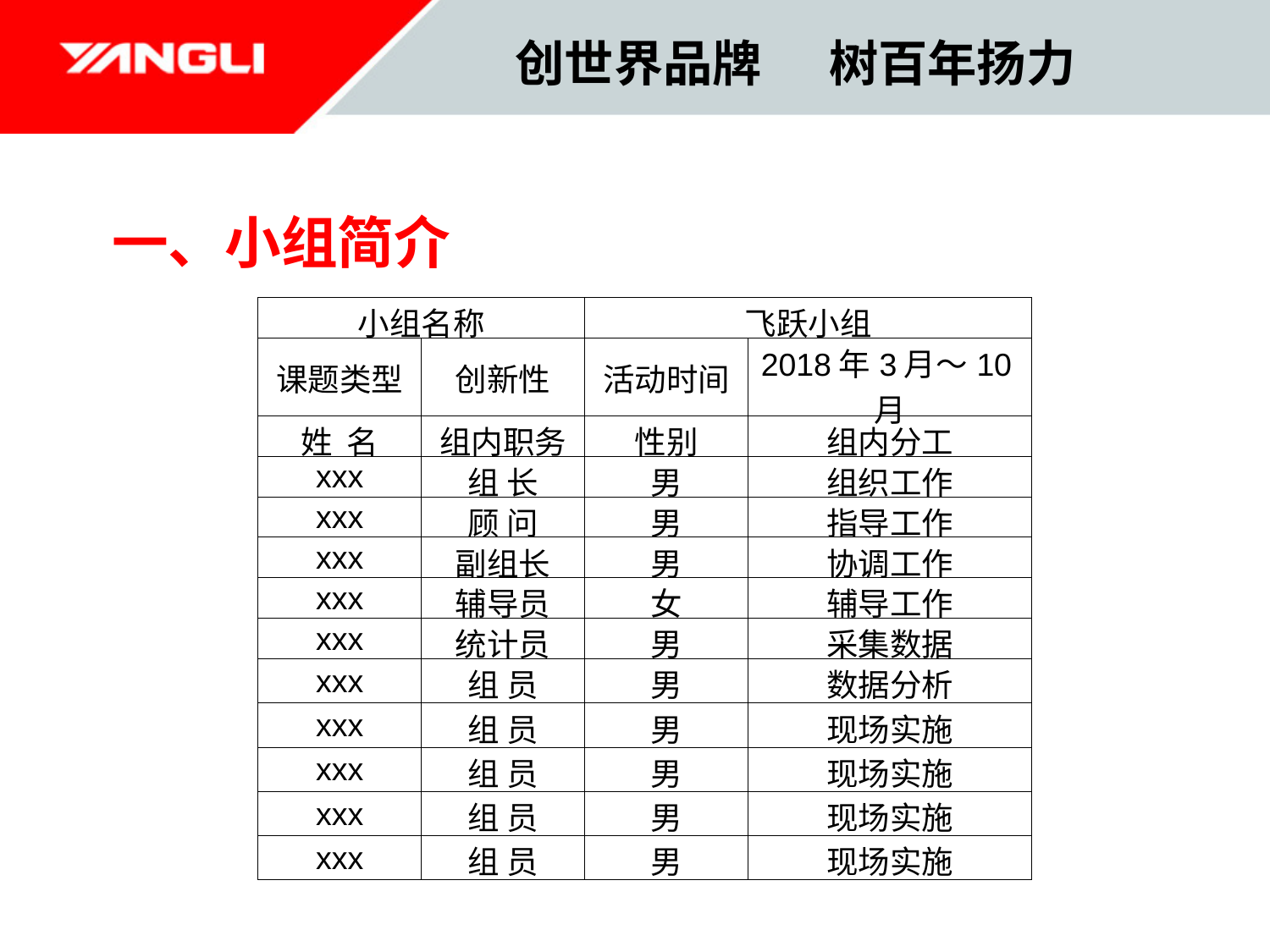

创世界品牌      树百年扬力
一、小组简介

| 小组名称 |  | 飞跃小组 |  |
| --- | --- | --- | --- |
| 课题类型 | 创新性 | 活动时间 | 2018年3月～10月 |
| 姓 名 | 组内职务 | 性别 | 组内分工 |
| xxx | 组 长 | 男 | 组织工作 |
| xxx | 顾 问 | 男 | 指导工作 |
| xxx | 副组长 | 男 | 协调工作 |
| xxx | 辅导员 | 女 | 辅导工作 |
| xxx | 统计员 | 男 | 采集数据 |
| xxx | 组 员 | 男 | 数据分析 |
| xxx | 组 员 | 男 | 现场实施 |
| xxx | 组 员 | 男 | 现场实施 |
| xxx | 组 员 | 男 | 现场实施 |
| xxx | 组 员 | 男 | 现场实施 |